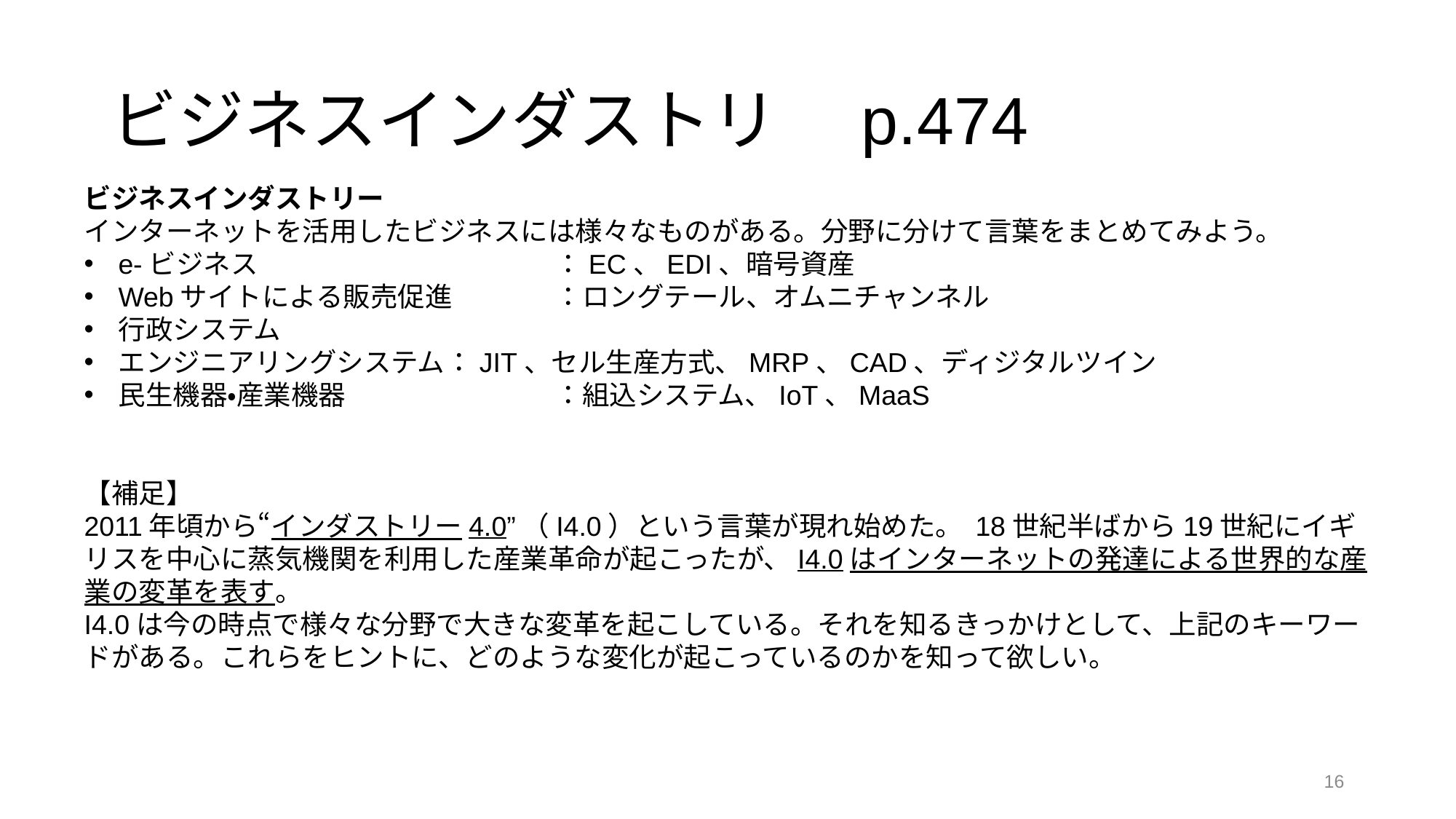

# ビジネスインダストリ　p.474
ビジネスインダストリー
インターネットを活用したビジネスには様々なものがある。分野に分けて言葉をまとめてみよう。
e-ビジネス			：EC、EDI、暗号資産
Webサイトによる販売促進	：ロングテール、オムニチャンネル
行政システム
エンジニアリングシステム	：JIT、セル生産方式、MRP、CAD、ディジタルツイン
民生機器・産業機器		：組込システム、IoT、MaaS

【補足】
2011年頃から“インダストリー4.0”（I4.0）という言葉が現れ始めた。 18世紀半ばから19世紀にイギリスを中心に蒸気機関を利用した産業革命が起こったが、I4.0はインターネットの発達による世界的な産業の変革を表す。
I4.0は今の時点で様々な分野で大きな変革を起こしている。それを知るきっかけとして、上記のキーワードがある。これらをヒントに、どのような変化が起こっているのかを知って欲しい。

16